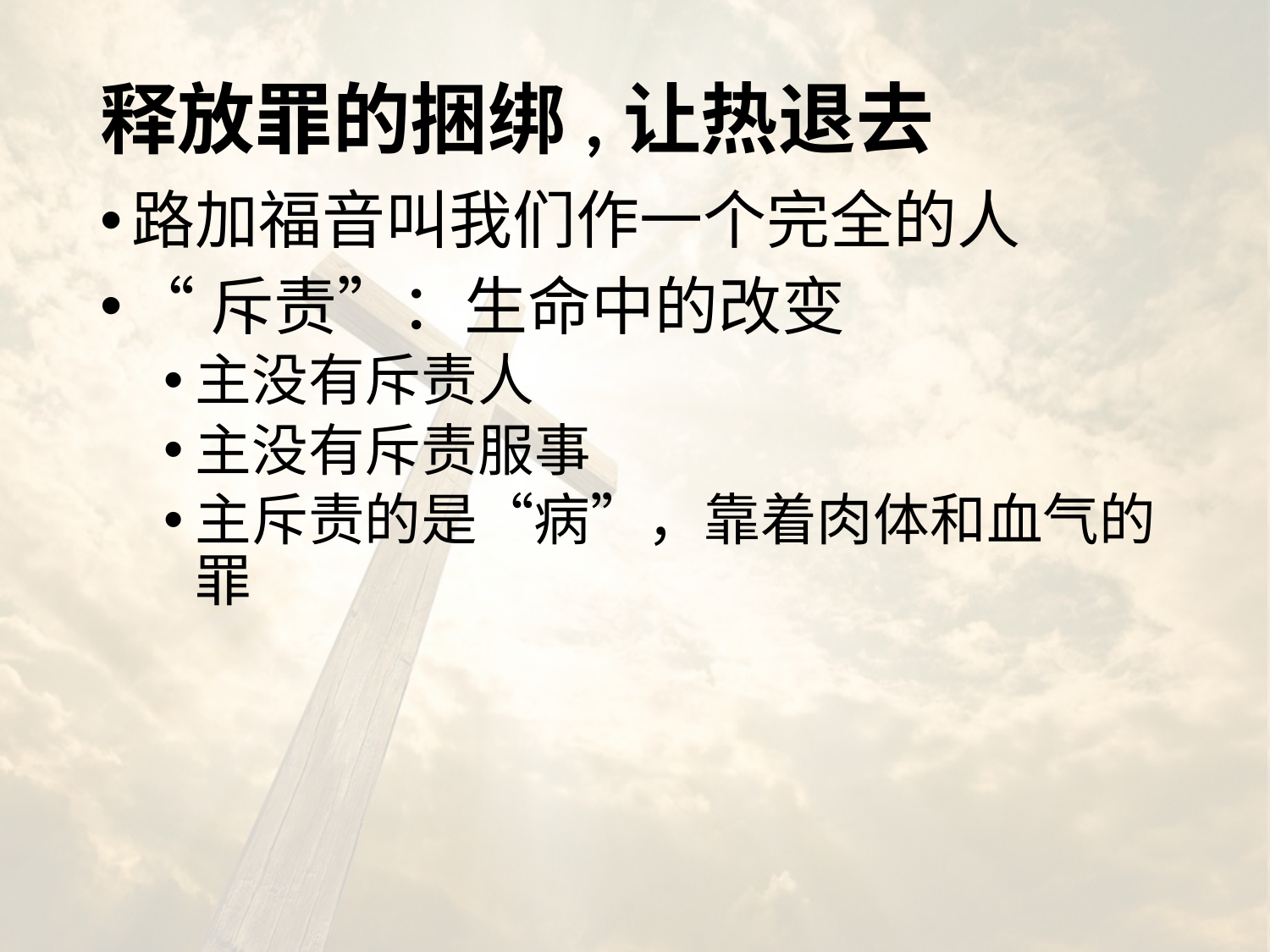

# 释放罪的捆绑,让热退去
路加福音叫我们作一个完全的人
“斥责”：生命中的改变
主没有斥责人
主没有斥责服事
主斥责的是“病”，靠着肉体和血气的罪